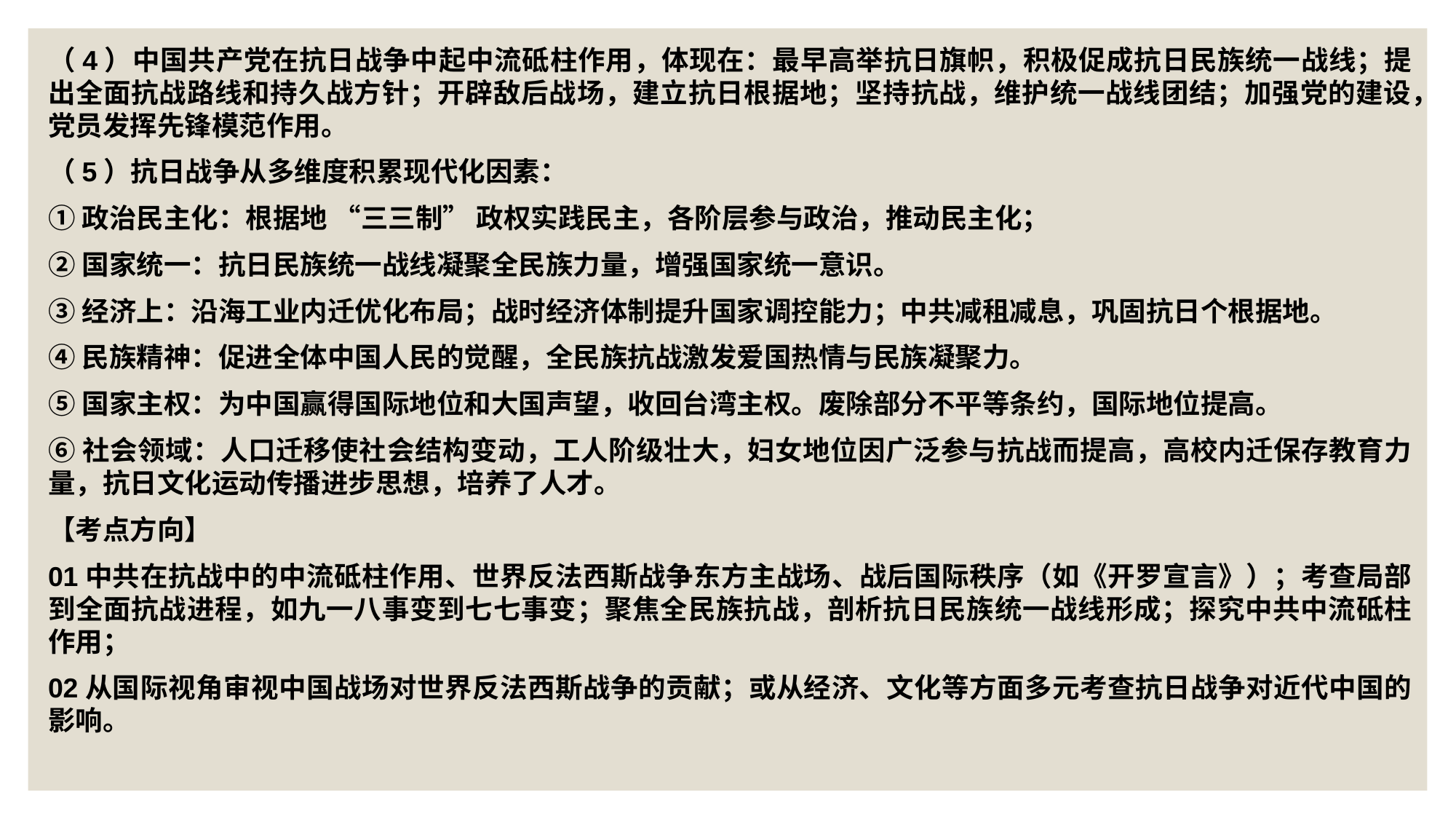

（4）中国共产党在抗日战争中起中流砥柱作用，体现在：最早高举抗日旗帜，积极促成抗日民族统一战线；提出全面抗战路线和持久战方针；开辟敌后战场，建立抗日根据地；坚持抗战，维护统一战线团结；加强党的建设，党员发挥先锋模范作用。
（5）抗日战争从多维度积累现代化因素：
①政治民主化：根据地 “三三制” 政权实践民主，各阶层参与政治，推动民主化；
②国家统一：抗日民族统一战线凝聚全民族力量，增强国家统一意识。
③经济上：沿海工业内迁优化布局；战时经济体制提升国家调控能力；中共减租减息，巩固抗日个根据地。
④民族精神：促进全体中国人民的觉醒，全民族抗战激发爱国热情与民族凝聚力。
⑤国家主权：为中国赢得国际地位和大国声望，收回台湾主权。废除部分不平等条约，国际地位提高。
⑥社会领域：人口迁移使社会结构变动，工人阶级壮大，妇女地位因广泛参与抗战而提高，高校内迁保存教育力量，抗日文化运动传播进步思想，培养了人才。
【考点方向】
01中共在抗战中的中流砥柱作用、世界反法西斯战争东方主战场、战后国际秩序（如《开罗宣言》）；考查局部到全面抗战进程，如九一八事变到七七事变；聚焦全民族抗战，剖析抗日民族统一战线形成；探究中共中流砥柱作用；
02从国际视角审视中国战场对世界反法西斯战争的贡献；或从经济、文化等方面多元考查抗日战争对近代中国的影响。